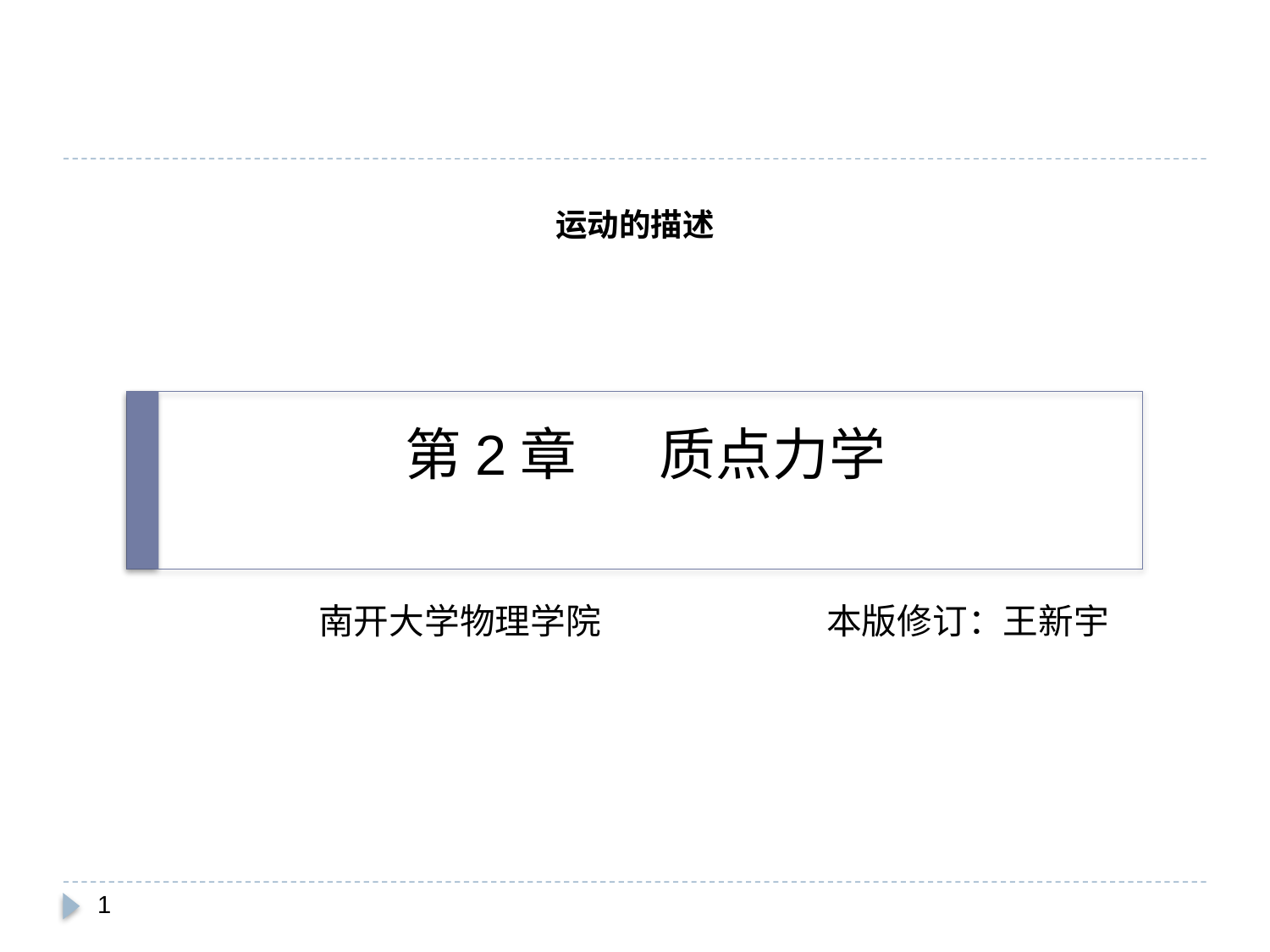

运动的描述
# 第2章	质点力学
南开大学物理学院		本版修订：王新宇
1